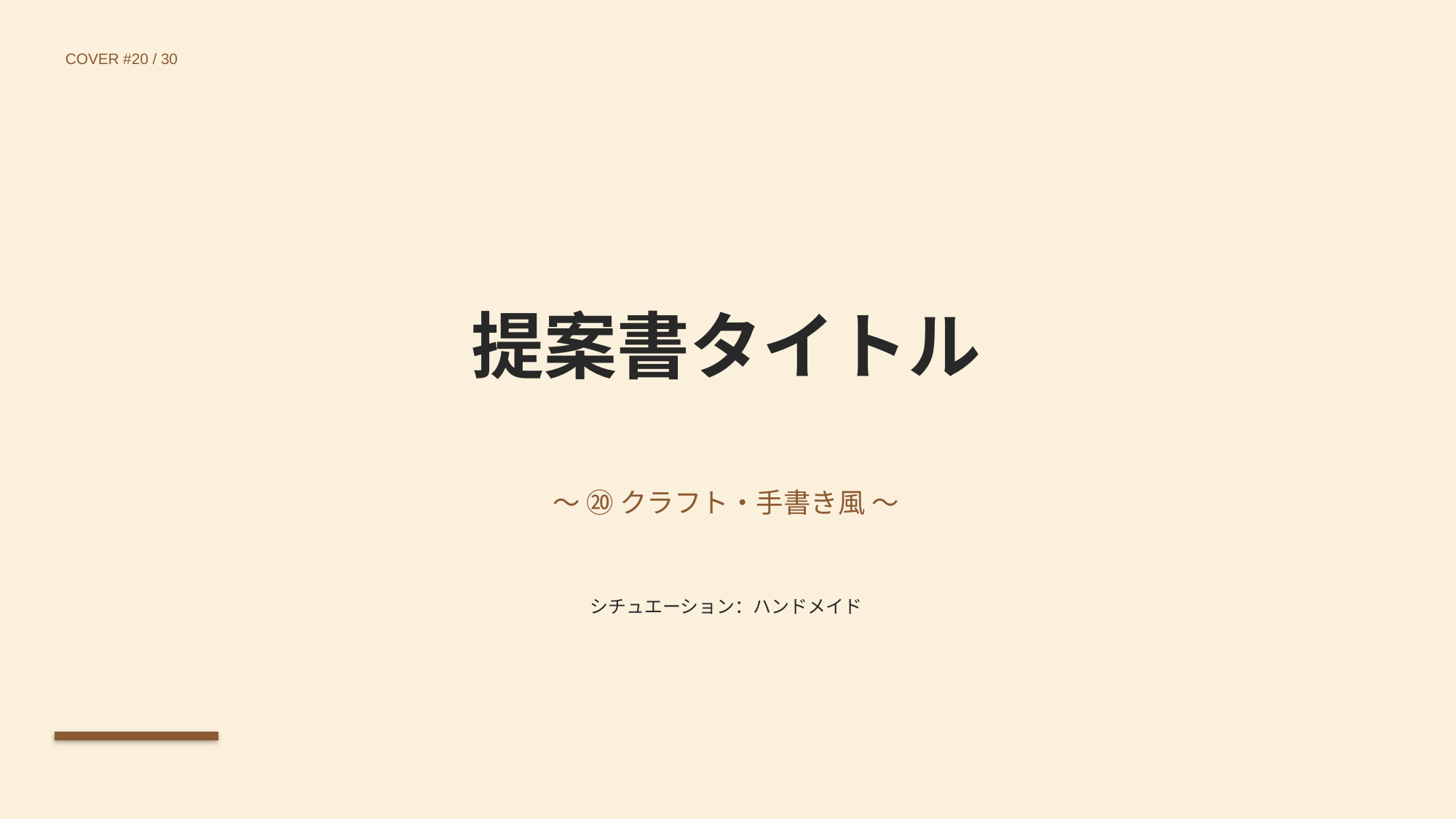

COVER #20 / 30
提案書タイトル
〜 ⑳ クラフト・手書き風 〜
シチュエーション：ハンドメイド